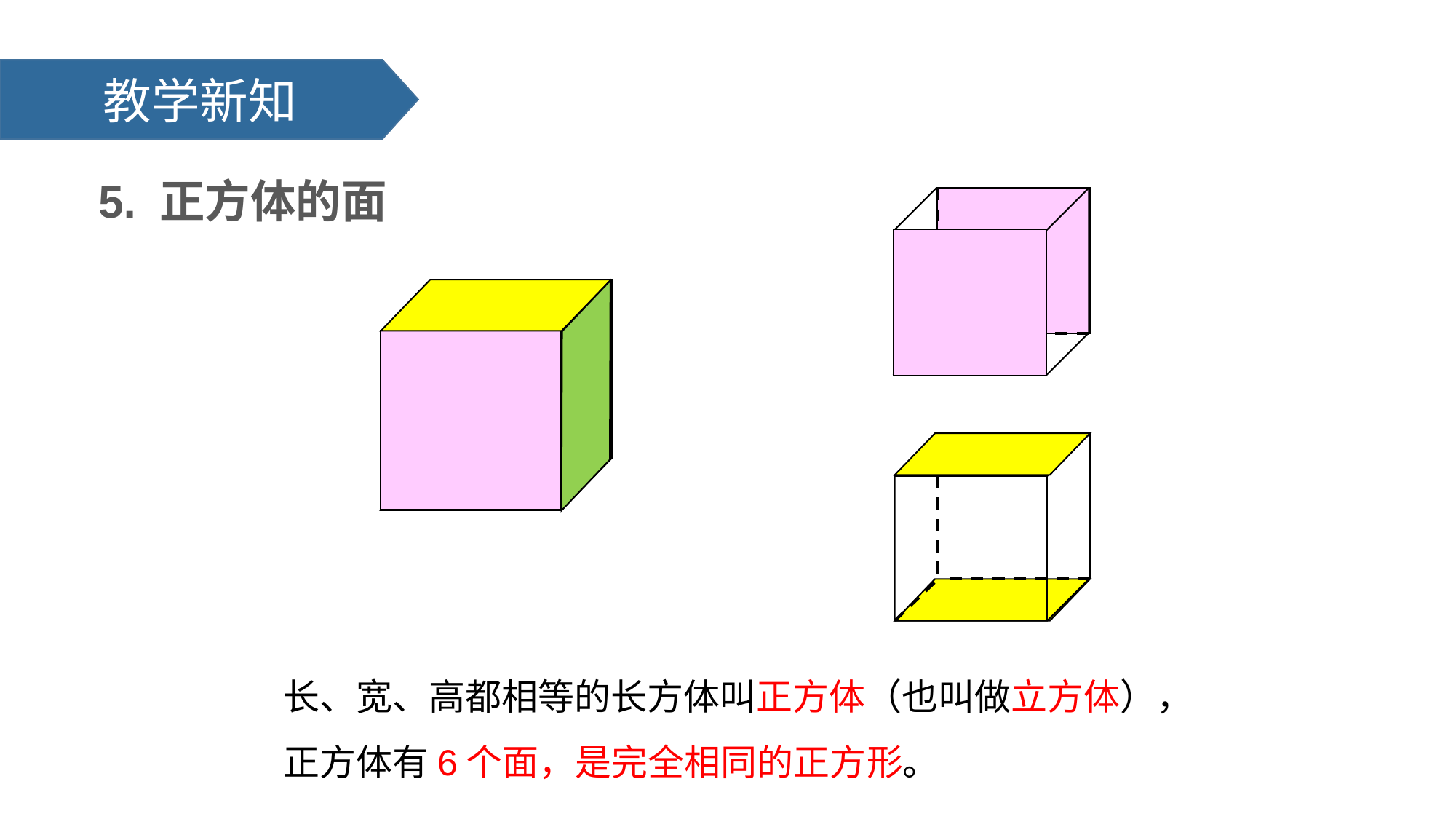

教学新知
5. 正方体的面

长、宽、高都相等的长方体叫正方体（也叫做立方体），正方体有6个面，是完全相同的正方形。